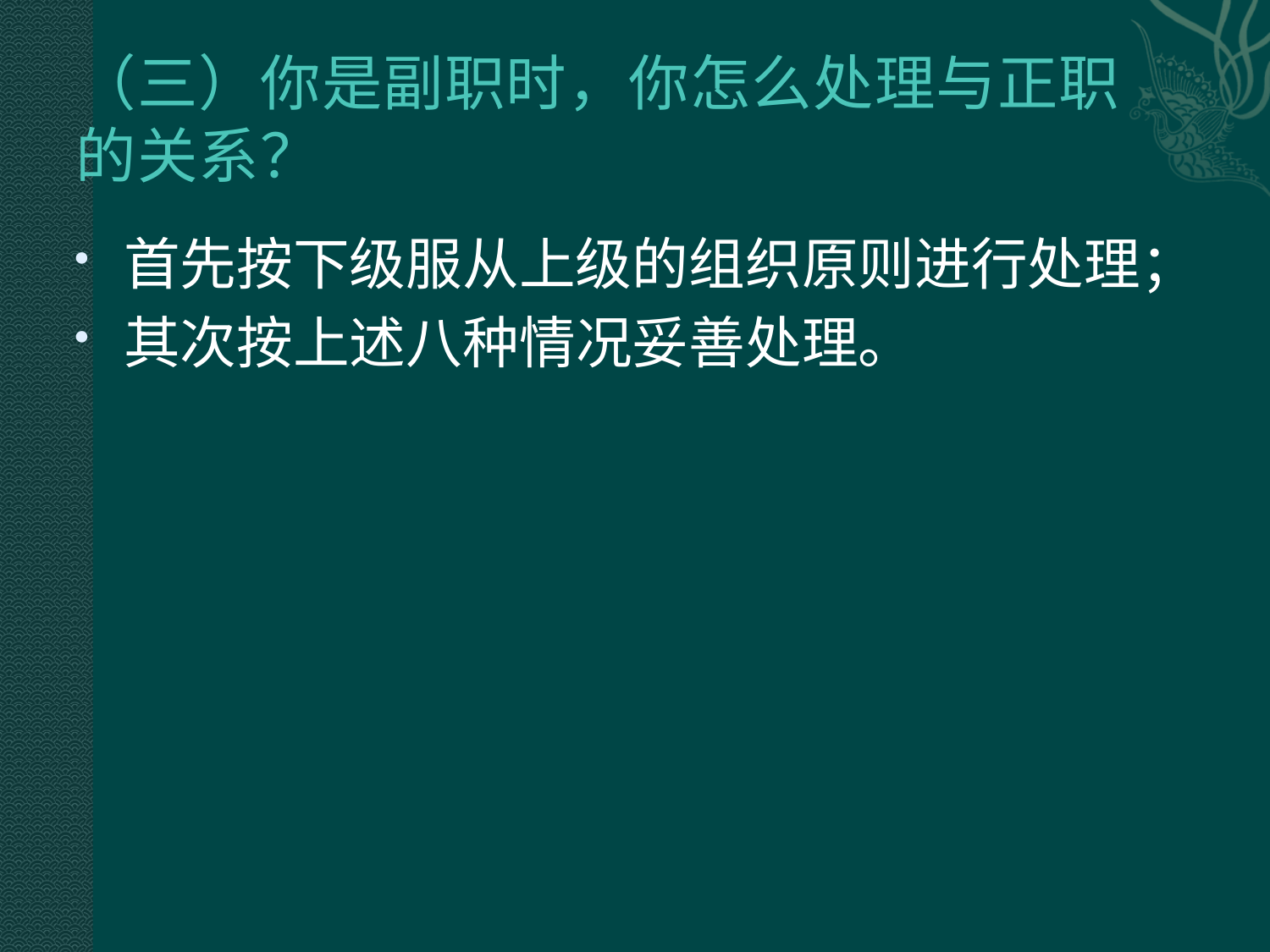

# （三）你是副职时，你怎么处理与正职的关系？
首先按下级服从上级的组织原则进行处理；
其次按上述八种情况妥善处理。